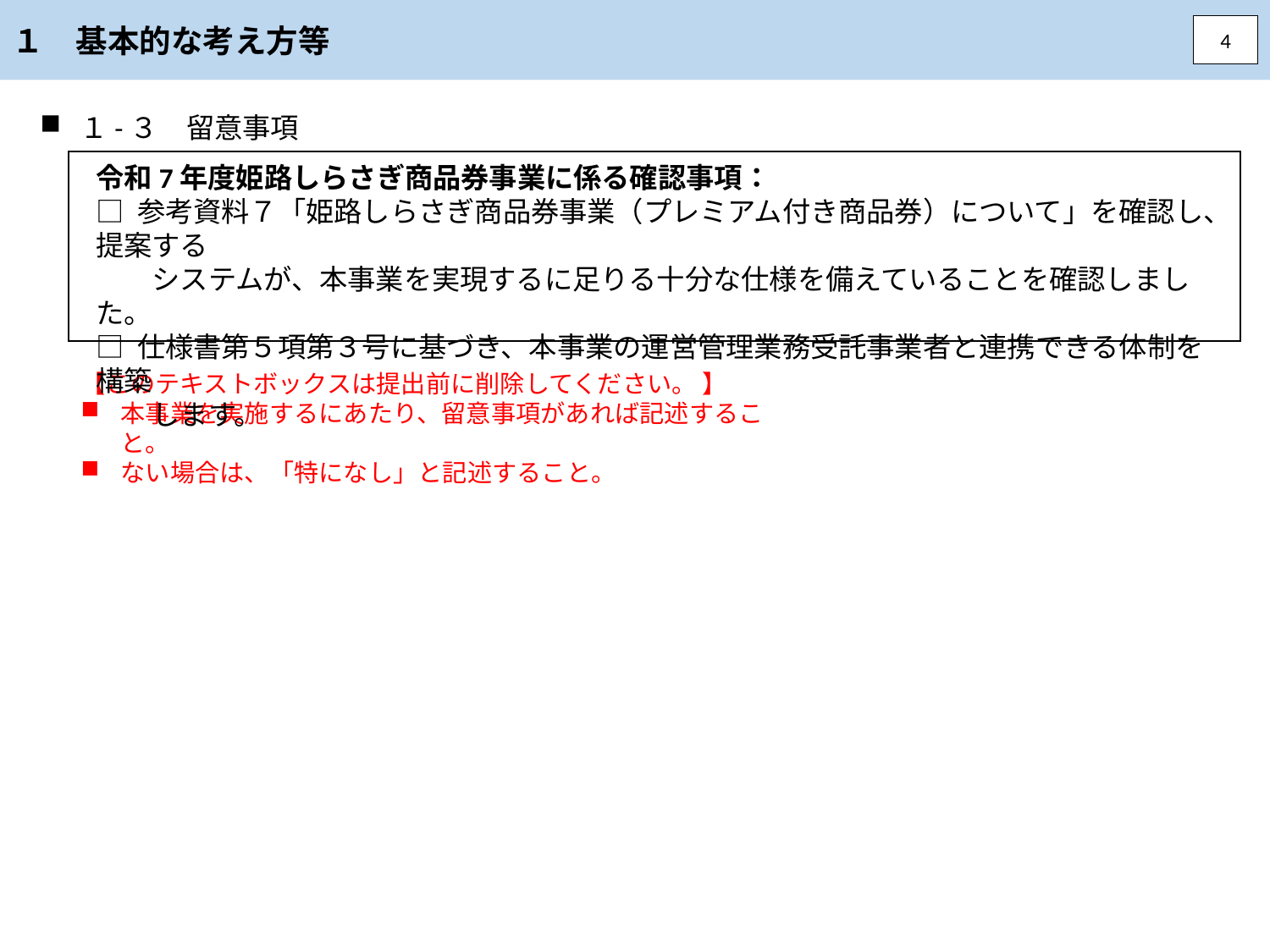

１　基本的な考え方等
4
１-３　留意事項

遵守いただける場合は
□を☑に変更してください
【提出前に削除してください】

令和7年度姫路しらさぎ商品券事業に係る確認事項：
□ 参考資料７「姫路しらさぎ商品券事業（プレミアム付き商品券）について」を確認し、提案する
　　システムが、本事業を実現するに足りる十分な仕様を備えていることを確認しました。
□ 仕様書第５項第３号に基づき、本事業の運営管理業務受託事業者と連携できる体制を構築
　　します。
【このテキストボックスは提出前に削除してください。 】
本事業を実施するにあたり、留意事項があれば記述すること。
ない場合は、「特になし」と記述すること。